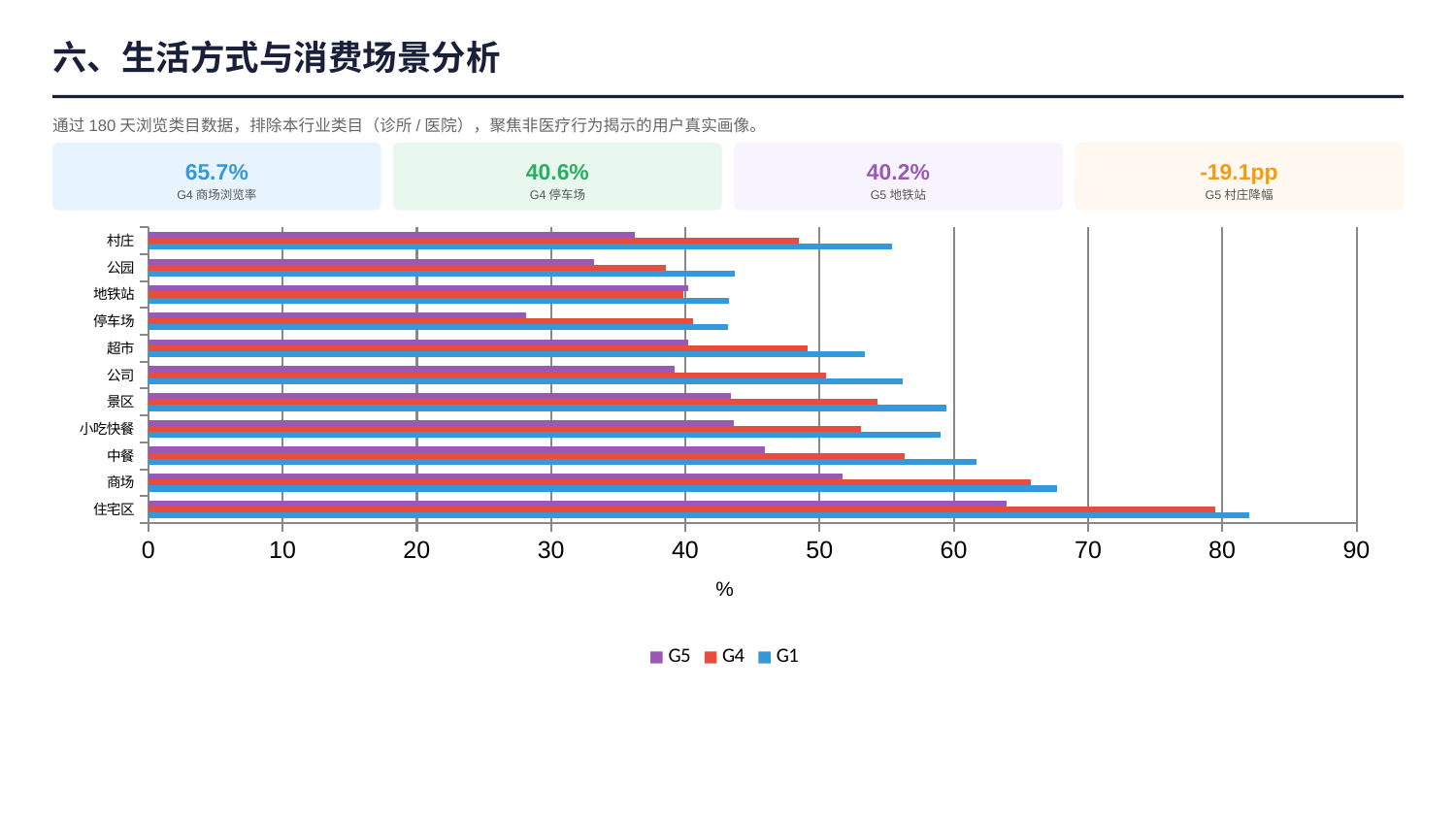

六、生活方式与消费场景分析

通过180天浏览类目数据，排除本行业类目（诊所/医院），聚焦非医疗行为揭示的用户真实画像。

65.7%
40.6%
40.2%
-19.1pp
G4商场浏览率
G4停车场
G5地铁站
G5村庄降幅

### Chart

| Category | G1 | G4 | G5 |
|---|---|---|---|
| 住宅区 | 81.99 | 79.45 | 63.9 |
| 商场 | 67.66 | 65.7 | 51.7 |
| 中餐 | 61.69 | 56.34 | 45.9 |
| 小吃快餐 | 59.02 | 53.06 | 43.61 |
| 景区 | 59.48 | 54.34 | 43.39 |
| 公司 | 56.22 | 50.49 | 39.18 |
| 超市 | 53.4 | 49.13 | 40.2 |
| 停车场 | 43.19 | 40.59 | 28.15 |
| 地铁站 | 43.27 | 39.82 | 40.19 |
| 公园 | 43.7 | 38.54 | 33.17 |
| 村庄 | 55.37 | 48.46 | 36.24 |